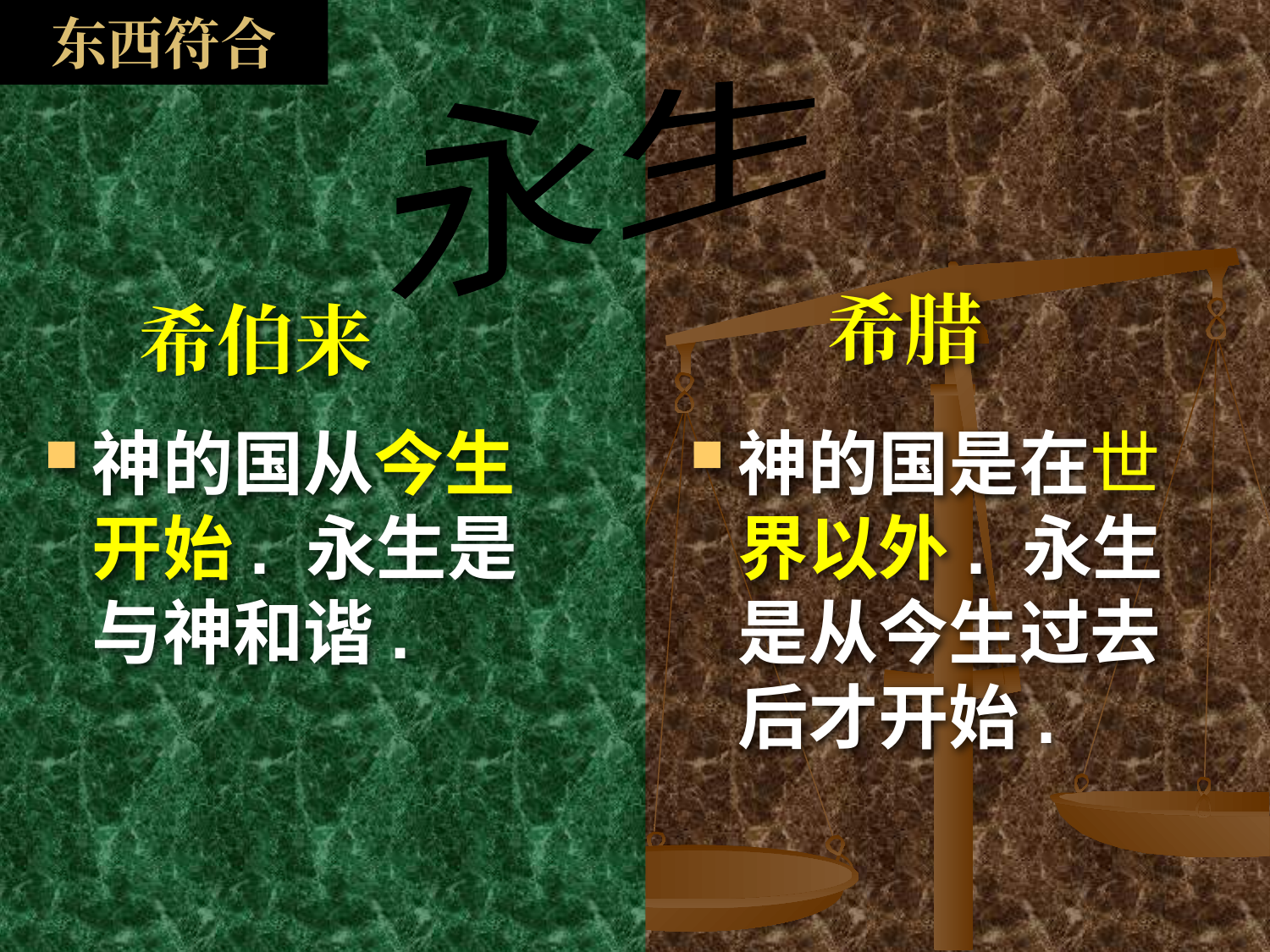

# 东西符合
永生
希腊
希伯来
神的国从今生开始. 永生是与神和谐.
神的国是在世界以外. 永生是从今生过去后才开始.